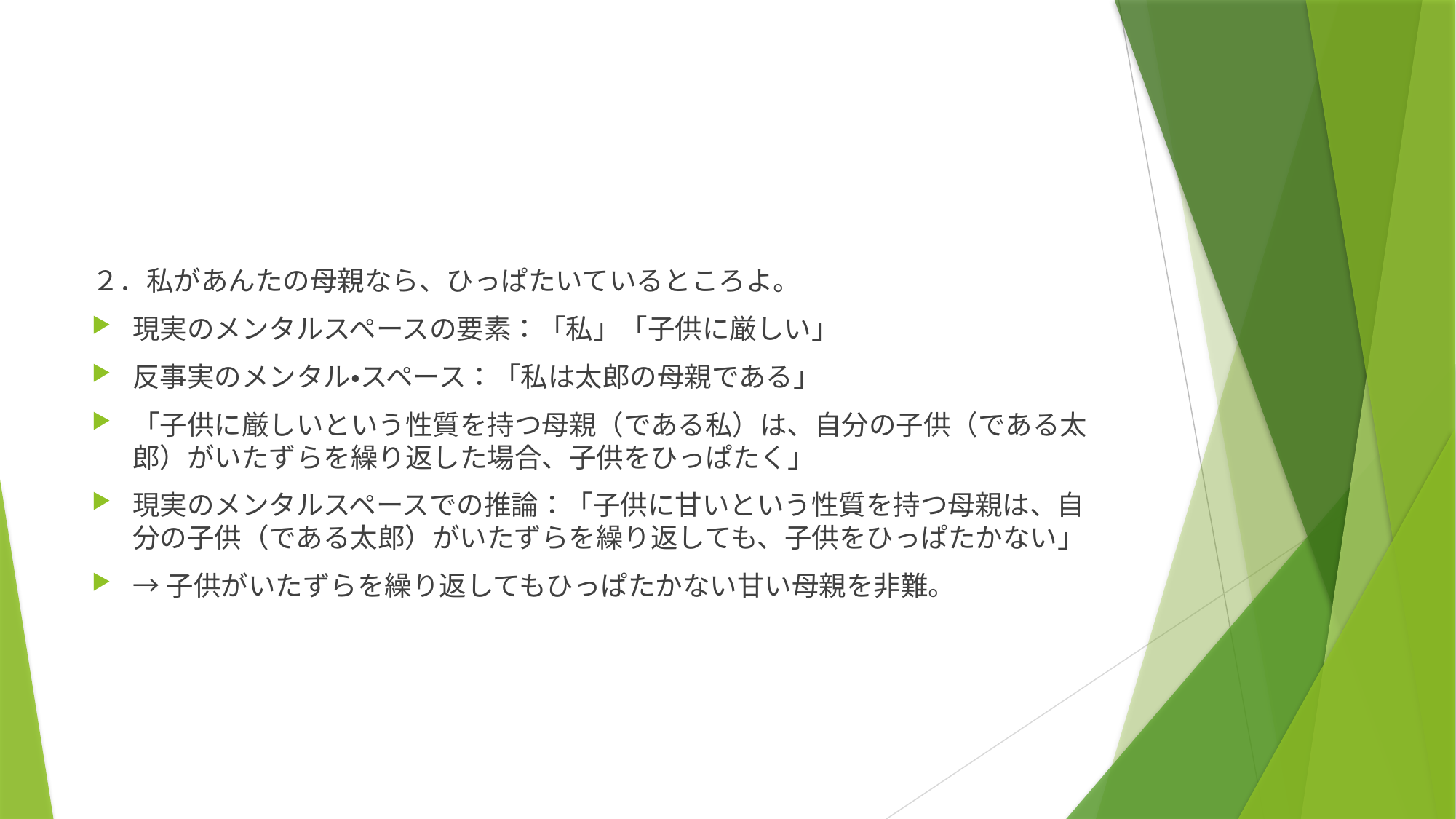

#
２．私があんたの母親なら、ひっぱたいているところよ。
現実のメンタルスペースの要素：「私」「子供に厳しい」
反事実のメンタル・スペース：「私は太郎の母親である」
「子供に厳しいという性質を持つ母親（である私）は、自分の子供（である太郎）がいたずらを繰り返した場合、子供をひっぱたく」
現実のメンタルスペースでの推論：「子供に甘いという性質を持つ母親は、自分の子供（である太郎）がいたずらを繰り返しても、子供をひっぱたかない」
→子供がいたずらを繰り返してもひっぱたかない甘い母親を非難。